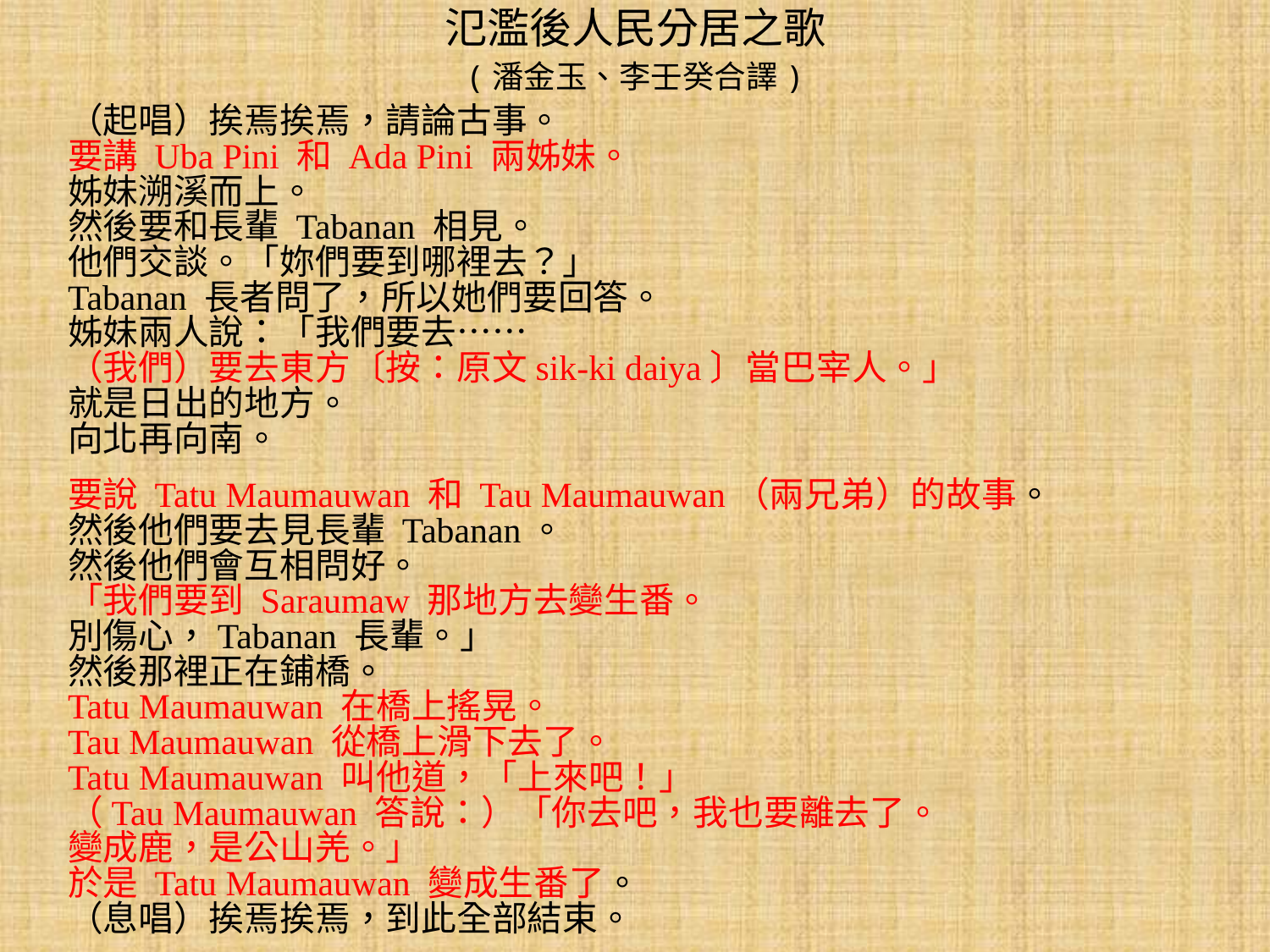

氾濫後人民分居之歌
(潘金玉、李壬癸合譯)
（起唱）挨焉挨焉，請論古事。
要講 Uba Pini 和 Ada Pini 兩姊妹。
姊妹溯溪而上。
然後要和長輩 Tabanan 相見。
他們交談。「妳們要到哪裡去？」
Tabanan 長者問了，所以她們要回答。
姊妹兩人說：「我們要去……
（我們）要去東方〔按：原文sik-ki daiya〕當巴宰人。」
就是日出的地方。
向北再向南。
要說 Tatu Maumauwan 和 Tau Maumauwan（兩兄弟）的故事。
然後他們要去見長輩 Tabanan。
然後他們會互相問好。
「我們要到 Saraumaw 那地方去變生番。
別傷心，Tabanan 長輩。」
然後那裡正在鋪橋。
Tatu Maumauwan 在橋上搖晃。
Tau Maumauwan 從橋上滑下去了。
Tatu Maumauwan 叫他道，「上來吧！」
（Tau Maumauwan 答說：）「你去吧，我也要離去了。
變成鹿，是公山羌。」
於是 Tatu Maumauwan 變成生番了。
（息唱）挨焉挨焉，到此全部結束。